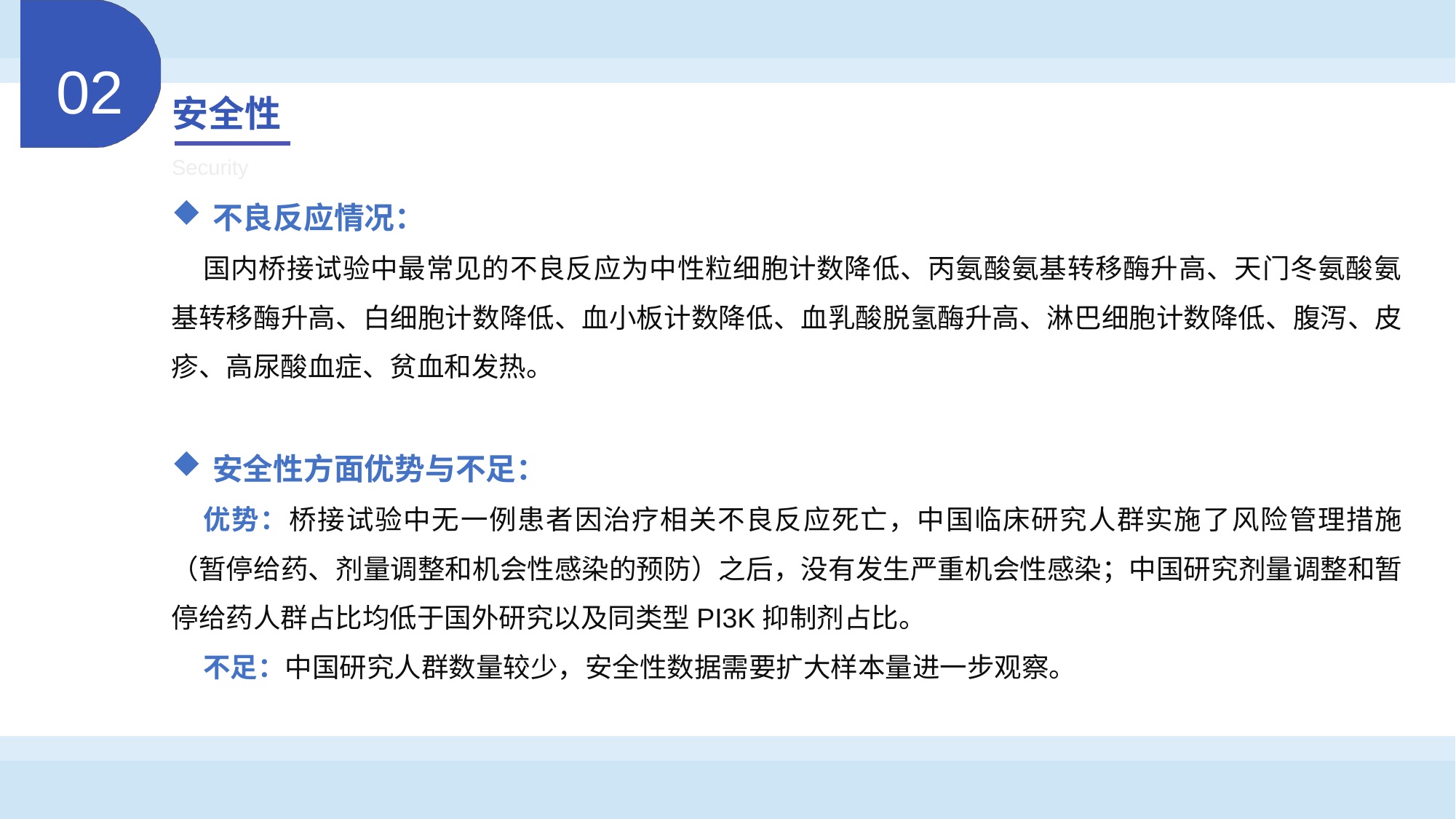

02
安全性
Security
不良反应情况：
国内桥接试验中最常见的不良反应为中性粒细胞计数降低、丙氨酸氨基转移酶升高、天门冬氨酸氨基转移酶升高、白细胞计数降低、血小板计数降低、血乳酸脱氢酶升高、淋巴细胞计数降低、腹泻、皮疹、高尿酸血症、贫血和发热。

安全性方面优势与不足：
优势：桥接试验中无一例患者因治疗相关不良反应死亡，中国临床研究人群实施了风险管理措施（暂停给药、剂量调整和机会性感染的预防）之后，没有发生严重机会性感染；中国研究剂量调整和暂停给药人群占比均低于国外研究以及同类型PI3K抑制剂占比。
不足：中国研究人群数量较少，安全性数据需要扩大样本量进一步观察。